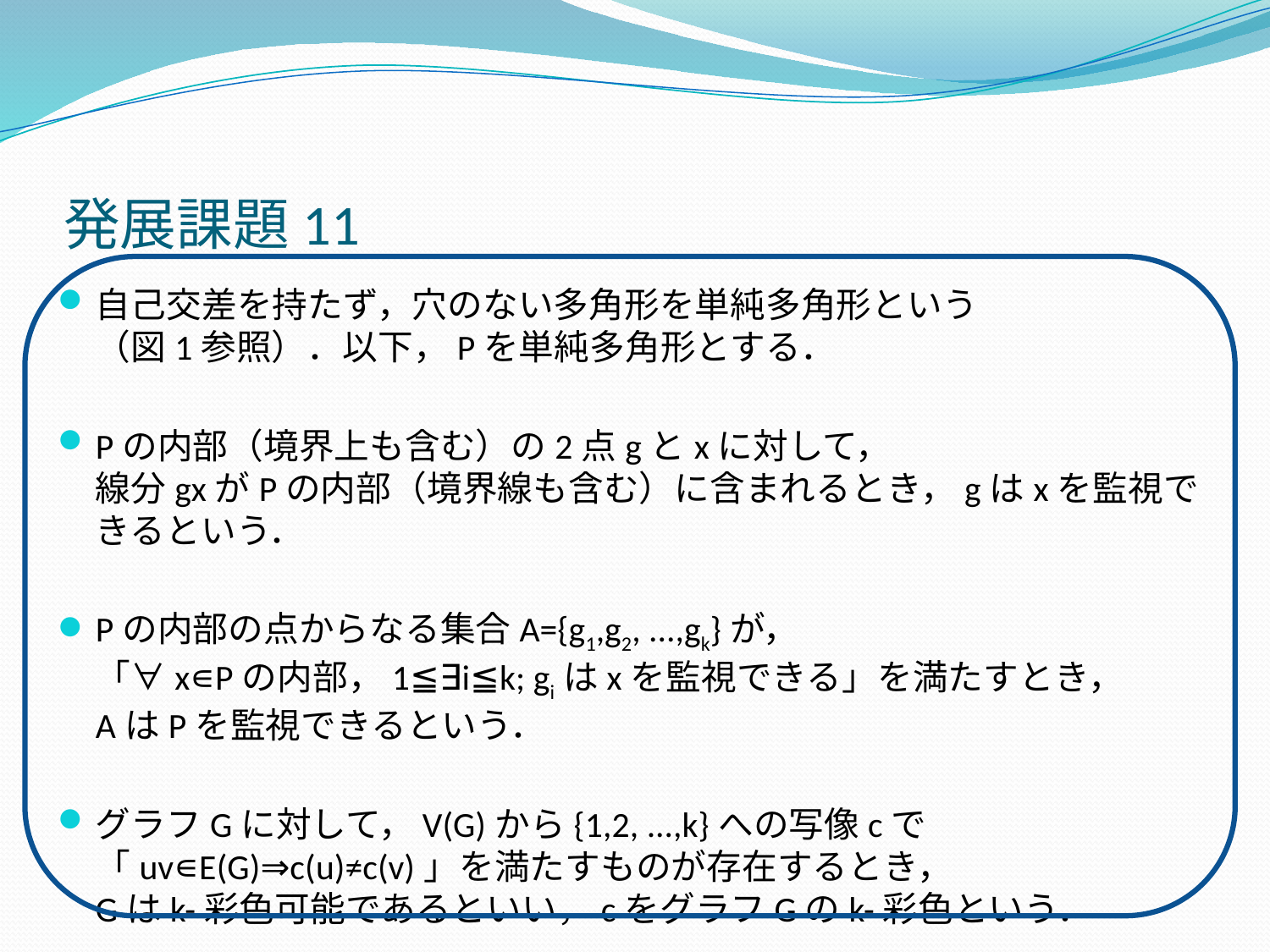

# 発展課題11

自己交差を持たず，穴のない多角形を単純多角形という
（図1参照）．以下，Pを単純多角形とする．

Pの内部（境界上も含む）の2点gとxに対して，
線分gxがPの内部（境界線も含む）に含まれるとき，gはxを監視できるという．

Pの内部の点からなる集合A={g1,g2, ...,gk}が，
「∀x∊Pの内部，1≦∃i≦k; giはxを監視できる」を満たすとき，
AはPを監視できるという．

グラフGに対して，V(G)から{1,2, ...,k}への写像cで
「uv∊E(G)⇒c(u)≠c(v)」を満たすものが存在するとき，
Gはk-彩色可能であるといい，cをグラフGのk-彩色という．